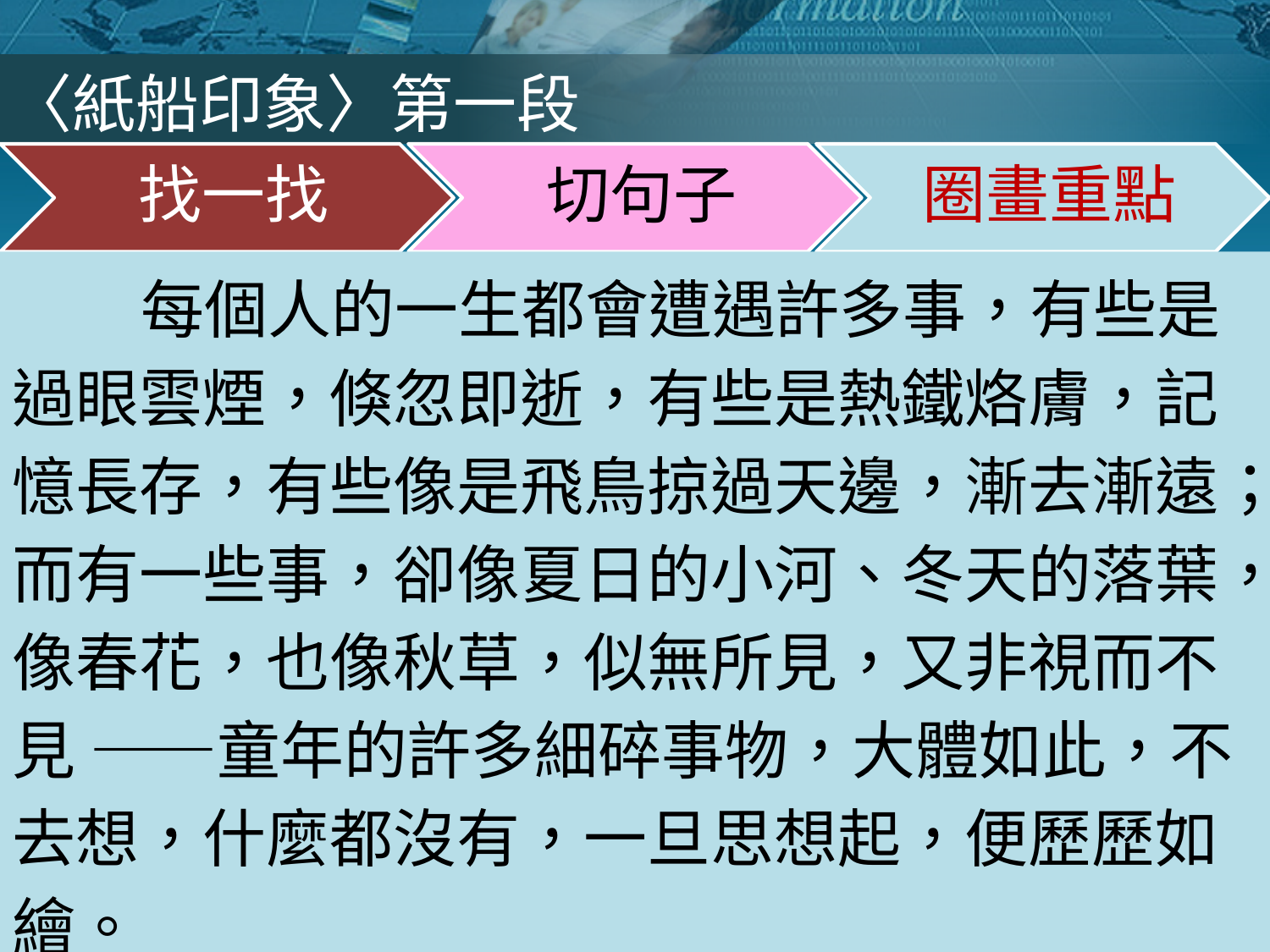

〈紙船印象〉第一段
找一找
切句子
圈畫重點
        每個人的一生都會遭遇許多事，有些是過眼雲煙，倏忽即逝，有些是熱鐵烙膚，記憶長存，有些像是飛鳥掠過天邊，漸去漸遠；而有一些事，卻像夏日的小河、冬天的落葉，像春花，也像秋草，似無所見，又非視而不見 ——童年的許多細碎事物，大體如此，不去想，什麼都沒有，一旦思想起，便歷歷如繪。